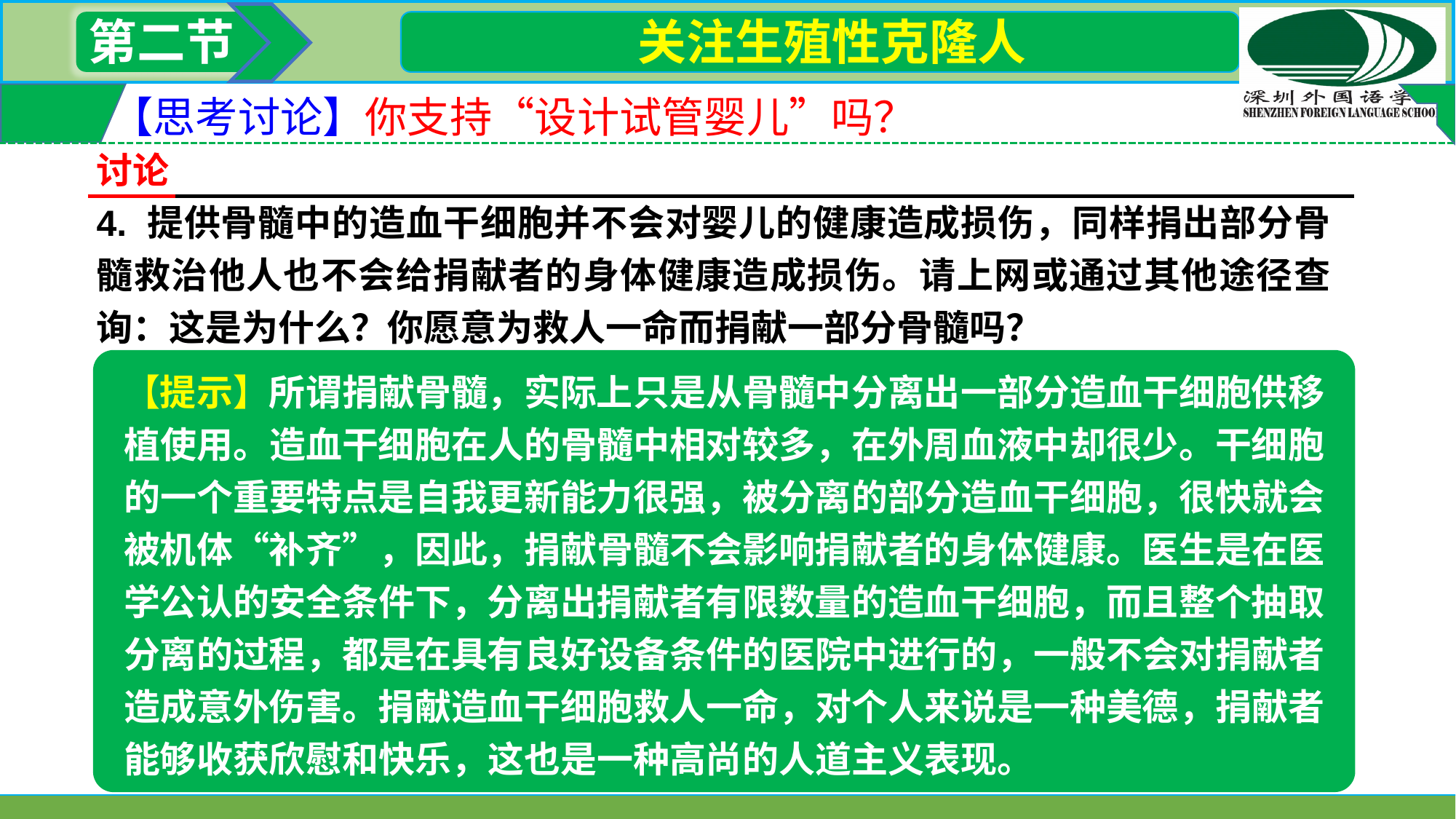

第二节
     关注生殖性克隆人

【思考讨论】你支持“设计试管婴儿”吗？

讨论
4. 提供骨髓中的造血干细胞并不会对婴儿的健康造成损伤，同样捐出部分骨髓救治他人也不会给捐献者的身体健康造成损伤。请上网或通过其他途径查询：这是为什么？你愿意为救人一命而捐献一部分骨髓吗？

【提示】所谓捐献骨髓，实际上只是从骨髓中分离出一部分造血干细胞供移植使用。造血干细胞在人的骨髓中相对较多，在外周血液中却很少。干细胞的一个重要特点是自我更新能力很强，被分离的部分造血干细胞，很快就会被机体“补齐”，因此，捐献骨髓不会影响捐献者的身体健康。医生是在医学公认的安全条件下，分离出捐献者有限数量的造血干细胞，而且整个抽取分离的过程，都是在具有良好设备条件的医院中进行的，一般不会对捐献者造成意外伤害。捐献造血干细胞救人一命，对个人来说是一种美德，捐献者能够收获欣慰和快乐，这也是一种高尚的人道主义表现。